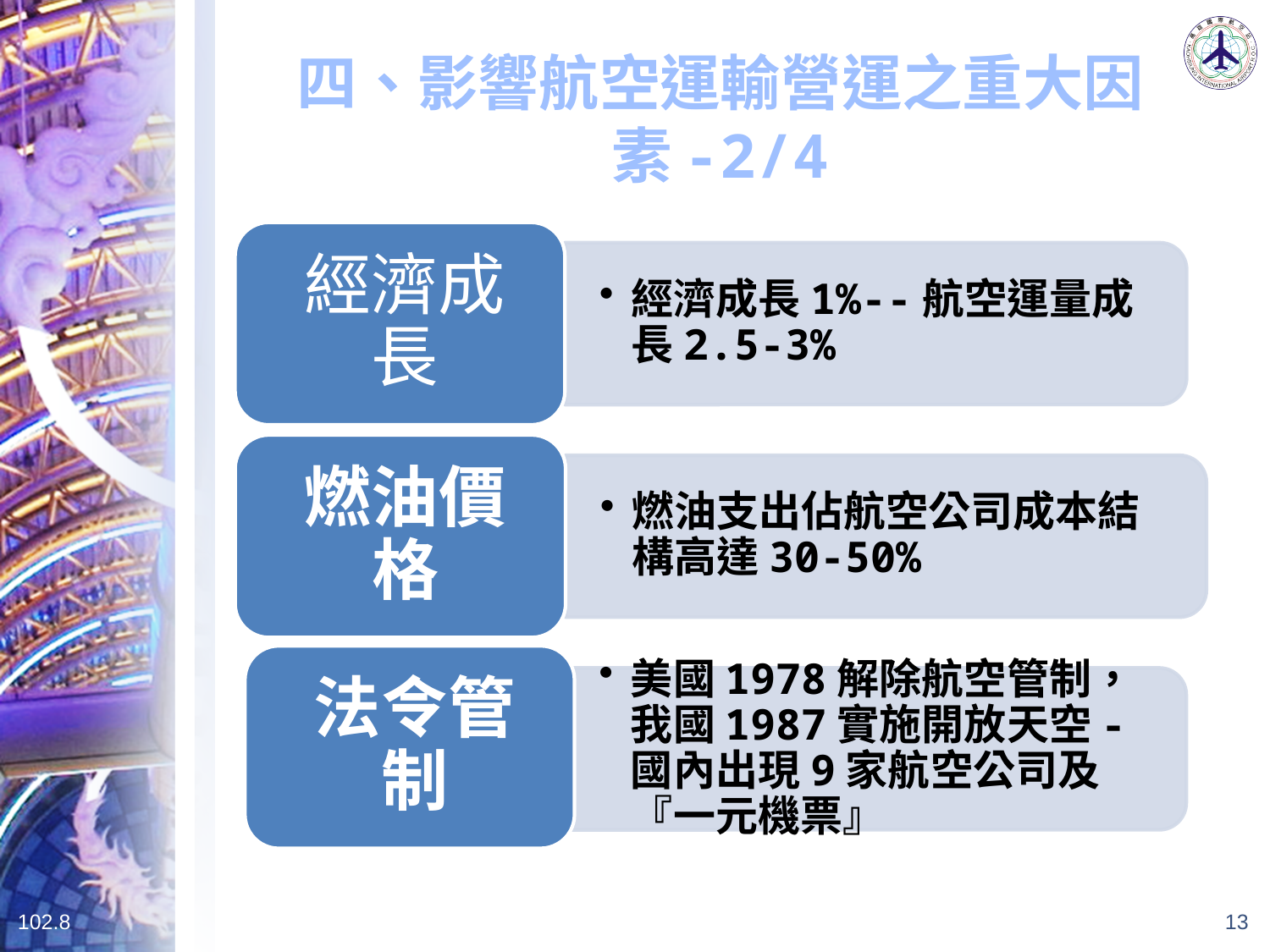

# 四、影響航空運輸營運之重大因素-2/4
經濟成長1%--航空運量成長2.5-3%
經濟成長
燃油支出佔航空公司成本結構高達30-50%
燃油價格
美國1978解除航空管制，我國1987實施開放天空-國內出現9家航空公司及『一元機票』
法令管制
102.8
13